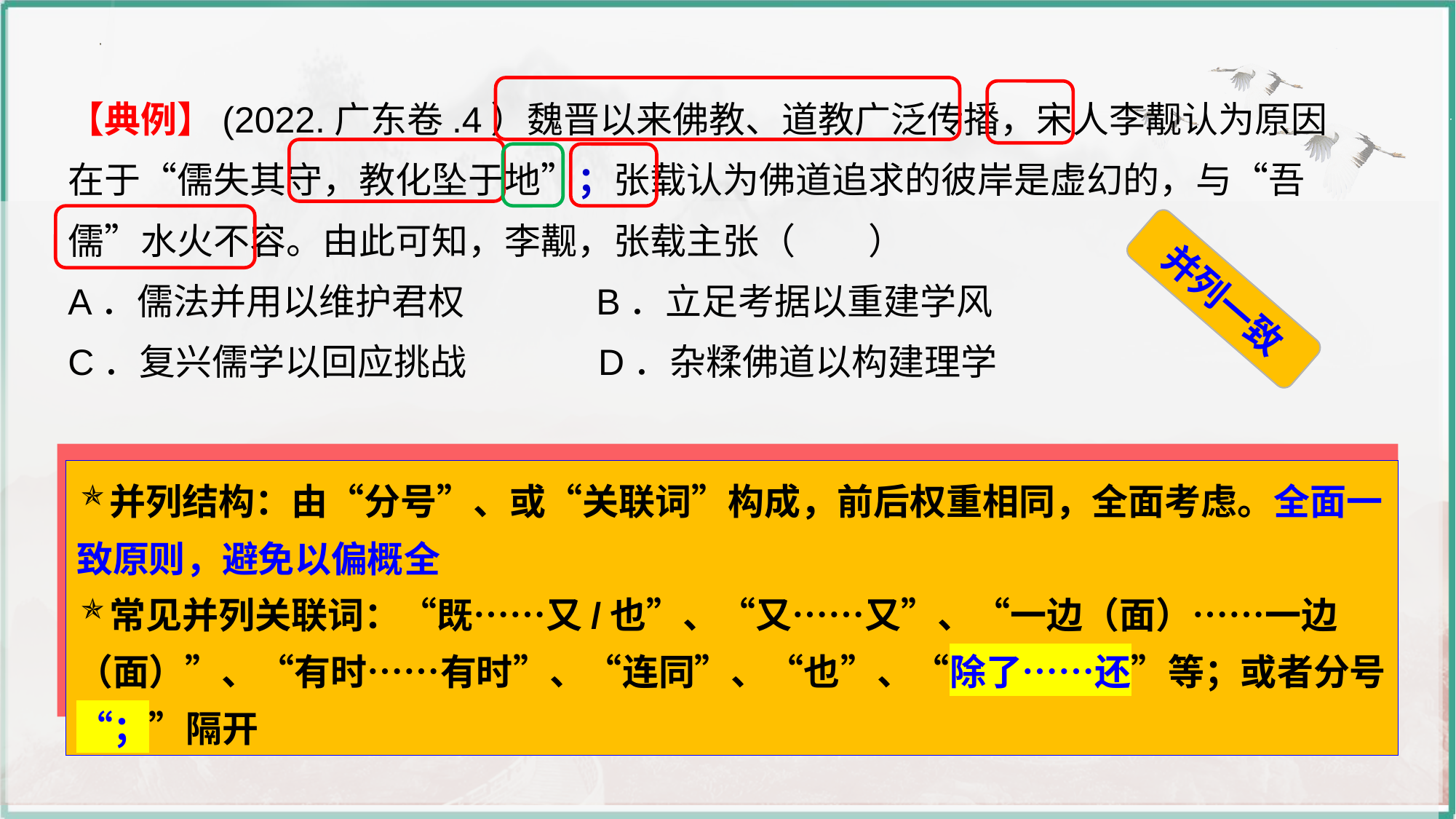

【典例】(2022.广东卷.4）魏晋以来佛教、道教广泛传播，宋人李觏认为原因在于“儒失其守，教化坠于地”；张载认为佛道追求的彼岸是虚幻的，与“吾儒”水火不容。由此可知，李觏，张载主张（　　）
A．儒法并用以维护君权               B．立足考据以重建学风
C．复兴儒学以回应挑战               D．杂糅佛道以构建理学

并列一致

据材料“儒失其守，教化坠于地”可知宋代李靓认为儒学教化功能下降；据材料“与吾儒水火不容”可知，张载认为佛道的追求与儒学截然不同，结合所学知识可知，面对佛道冲击，宋代儒学家主张通过改造儒学来达到复兴儒学、回应佛道挑战的目的，
并列结构：由“分号”、或“关联词”构成，前后权重相同，全面考虑。全面一致原则，避免以偏概全
常见并列关联词：“既……又/也”、“又……又”、“一边（面）……一边（面）”、“有时……有时”、“连同”、“也”、“除了……还”等；或者分号“；”隔开